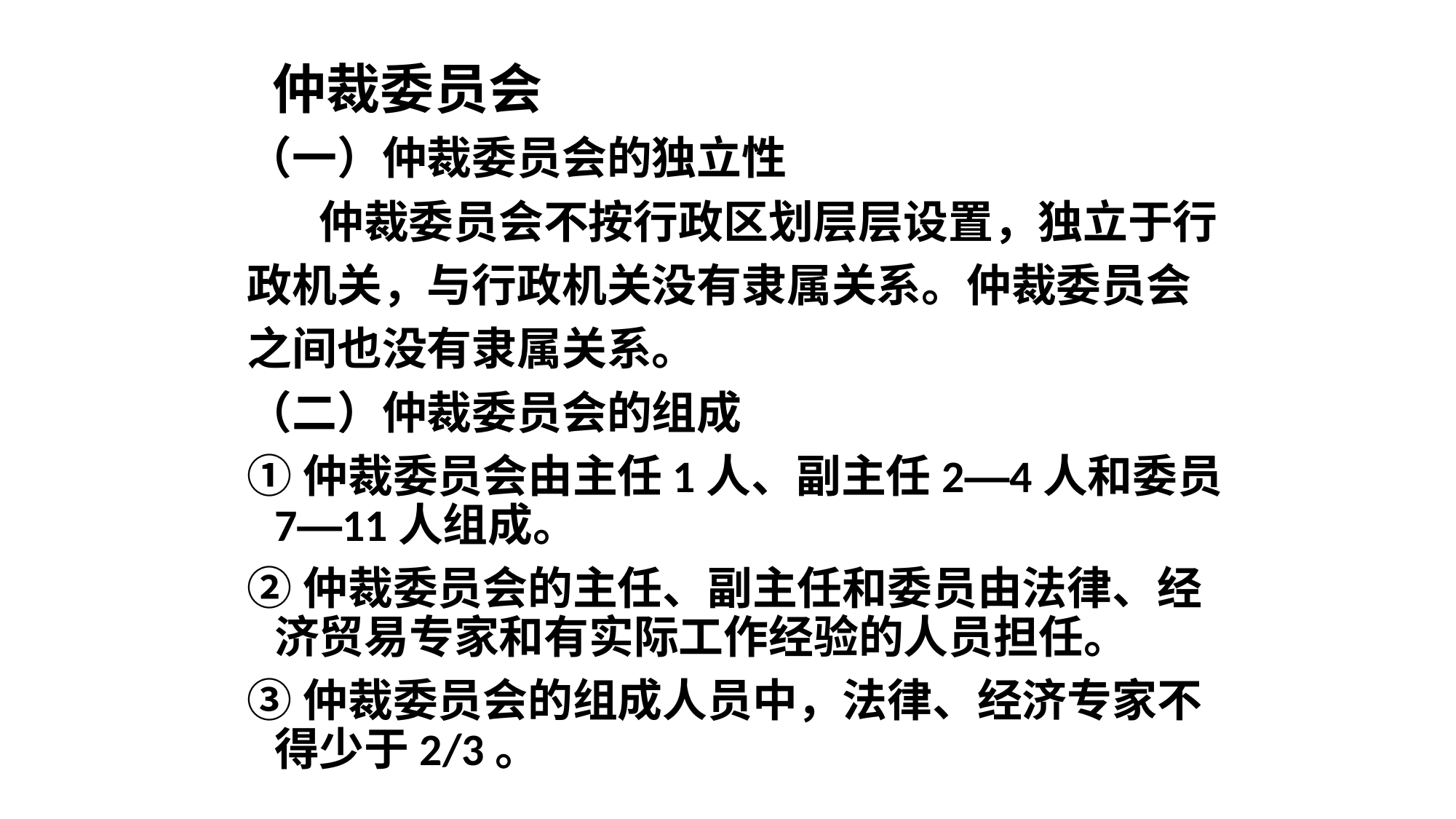

仲裁委员会
（一）仲裁委员会的独立性
      仲裁委员会不按行政区划层层设置，独立于行
政机关，与行政机关没有隶属关系。仲裁委员会
之间也没有隶属关系。
（二）仲裁委员会的组成
①仲裁委员会由主任1人、副主任2—4人和委员7—11人组成。
②仲裁委员会的主任、副主任和委员由法律、经济贸易专家和有实际工作经验的人员担任。
③仲裁委员会的组成人员中，法律、经济专家不得少于2/3。